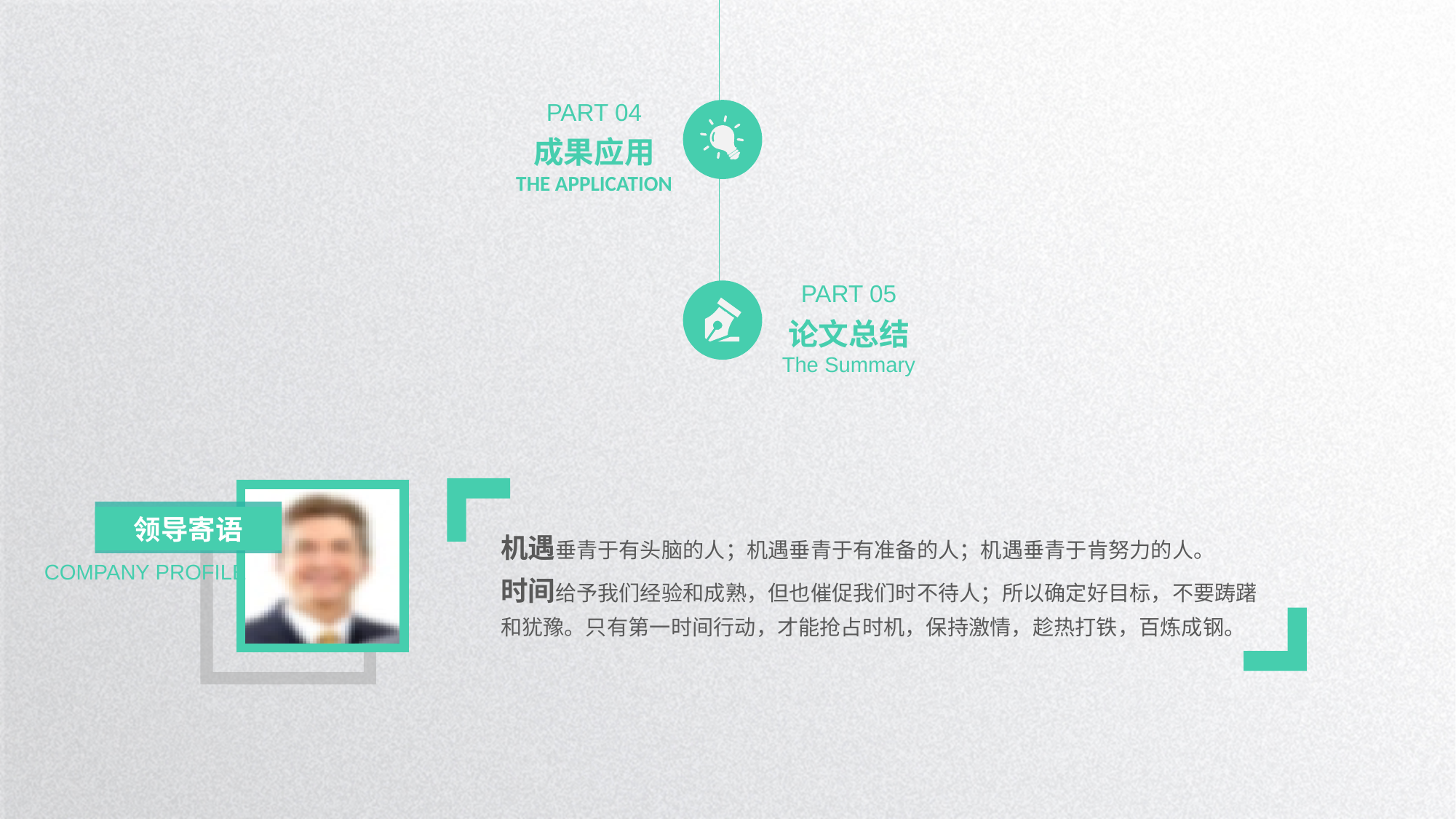

PART 04
成果应用
THE APPLICATION

PART 05
论文总结
The Summary

领导寄语

机遇垂青于有头脑的人；机遇垂青于有准备的人；机遇垂青于肯努力的人。
时间给予我们经验和成熟，但也催促我们时不待人；所以确定好目标，不要踌躇          和犹豫。只有第一时间行动，才能抢占时机，保持激情，趁热打铁，百炼成钢。
COMPANY PROFILE

延时符